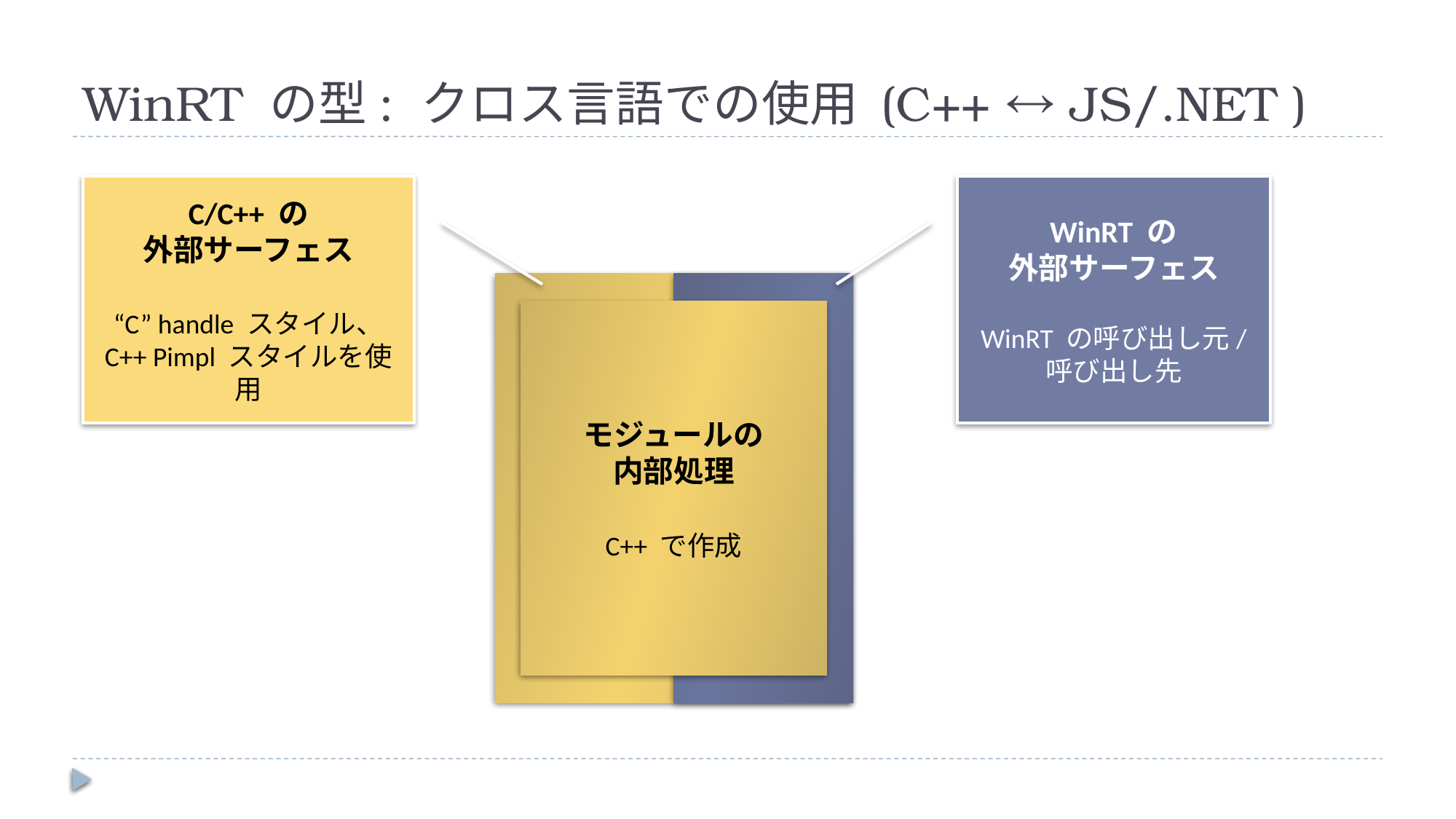

# WinRT の型: クロス言語での使用 (C++ ↔ JS/.NET )
C/C++ の
外部サーフェス

“C” handle スタイル、
C++ Pimpl スタイルを使用
WinRT の
外部サーフェス

WinRT の呼び出し元/
呼び出し先

モジュールの
内部処理

C++ で作成